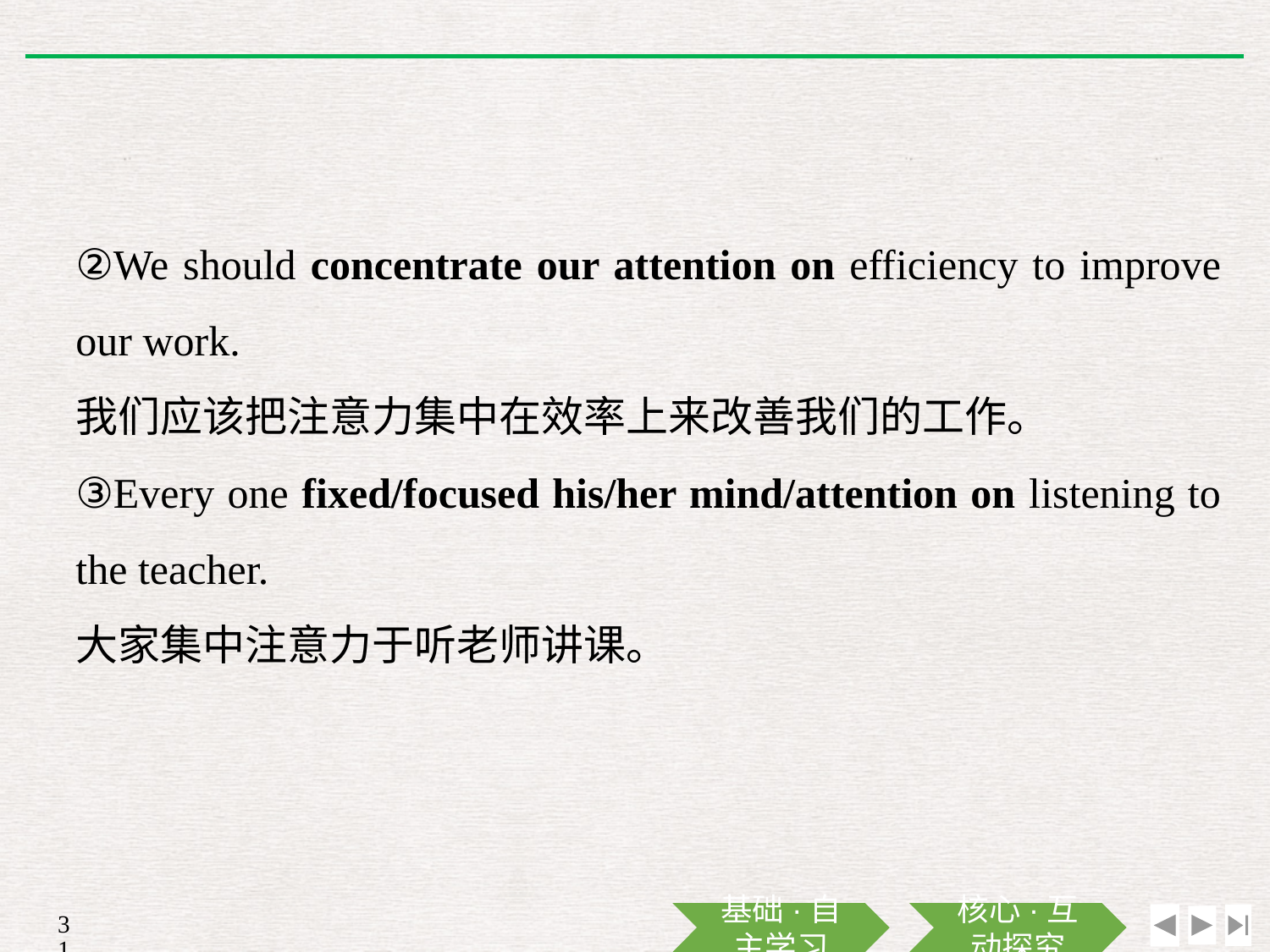

②We should concentrate our attention on efficiency to improve our work.
我们应该把注意力集中在效率上来改善我们的工作。
③Every one fixed/focused his/her mind/attention on listening to the teacher.
大家集中注意力于听老师讲课。